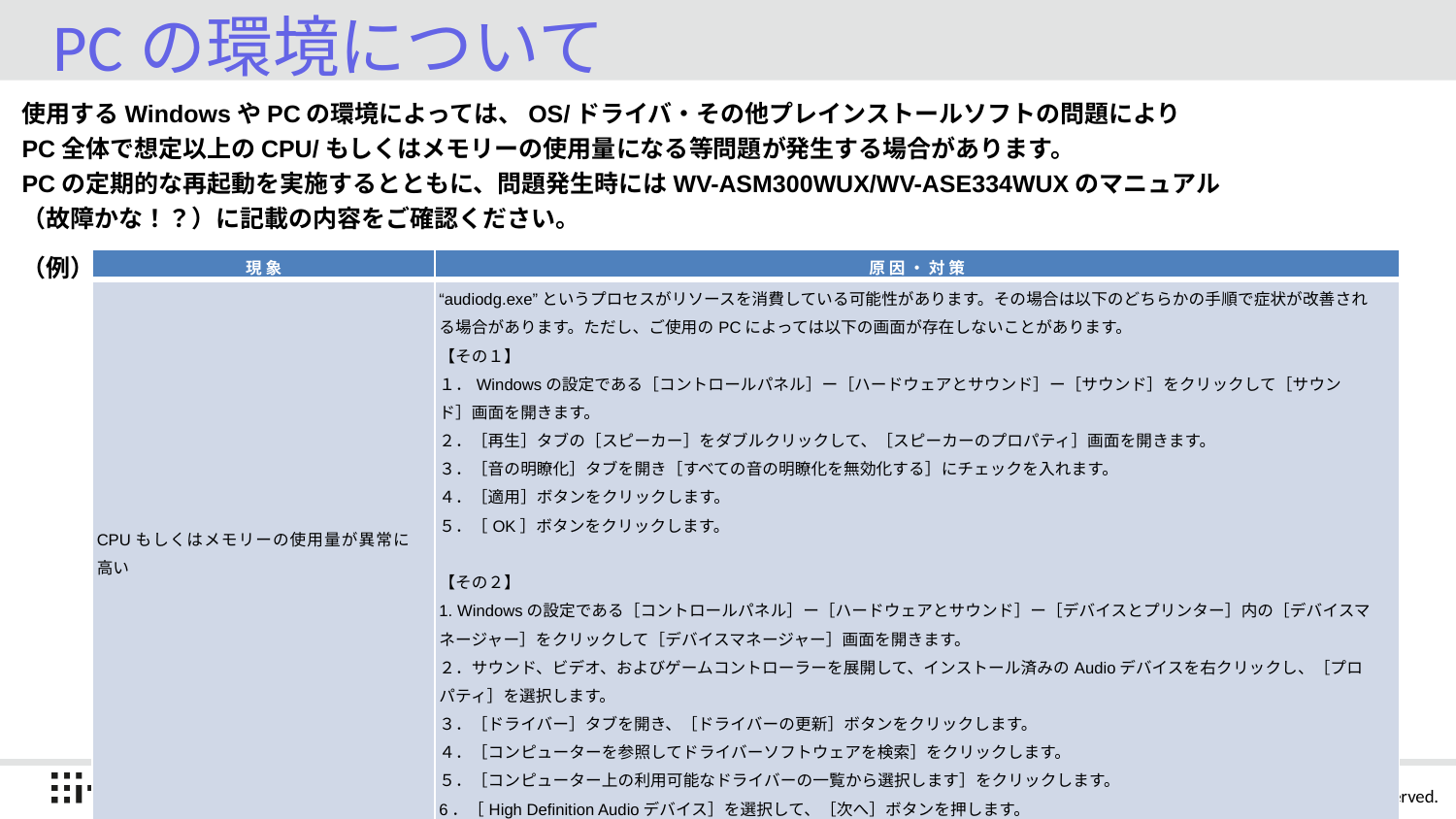

# PCの環境について
使用するWindowsやPCの環境によっては、OS/ドライバ・その他プレインストールソフトの問題により
PC全体で想定以上のCPU/もしくはメモリーの使用量になる等問題が発生する場合があります。
PCの定期的な再起動を実施するとともに、問題発生時にはWV-ASM300WUX/WV-ASE334WUXのマニュアル
（故障かな！？）に記載の内容をご確認ください。

（例）
| 現 象 | 原 因 ・ 対 策 |
| --- | --- |
| CPUもしくはメモリーの使用量が異常に高い | “audiodg.exe”というプロセスがリソースを消費している可能性があります。その場合は以下のどちらかの手順で症状が改善される場合があります。ただし、ご使用のPCによっては以下の画面が存在しないことがあります。 【その１】 １．Windowsの設定である［コントロールパネル］ー［ハードウェアとサウンド］ー［サウンド］をクリックして［サウンド］画面を開きます。 ２．［再生］タブの［スピーカー］をダブルクリックして、［スピーカーのプロパティ］画面を開きます。 ３．［音の明瞭化］タブを開き［すべての音の明瞭化を無効化する］にチェックを入れます。 ４．［適用］ボタンをクリックします。 ５．［OK］ボタンをクリックします。 【その２】 1. Windowsの設定である［コントロールパネル］ー［ハードウェアとサウンド］ー［デバイスとプリンター］内の［デバイスマネージャー］をクリックして［デバイスマネージャー］画面を開きます。 ２．サウンド、ビデオ、およびゲームコントローラーを展開して、インストール済みのAudioデバイスを右クリックし、［プロパティ］を選択します。 ３．［ドライバー］タブを開き、［ドライバーの更新］ボタンをクリックします。 ４．［コンピューターを参照してドライバーソフトウェアを検索］をクリックします。 ５．［コンピューター上の利用可能なドライバーの一覧から選択します］をクリックします。 6．［High Definition Audioデバイス］を選択して、［次へ］ボタンを押します。 |